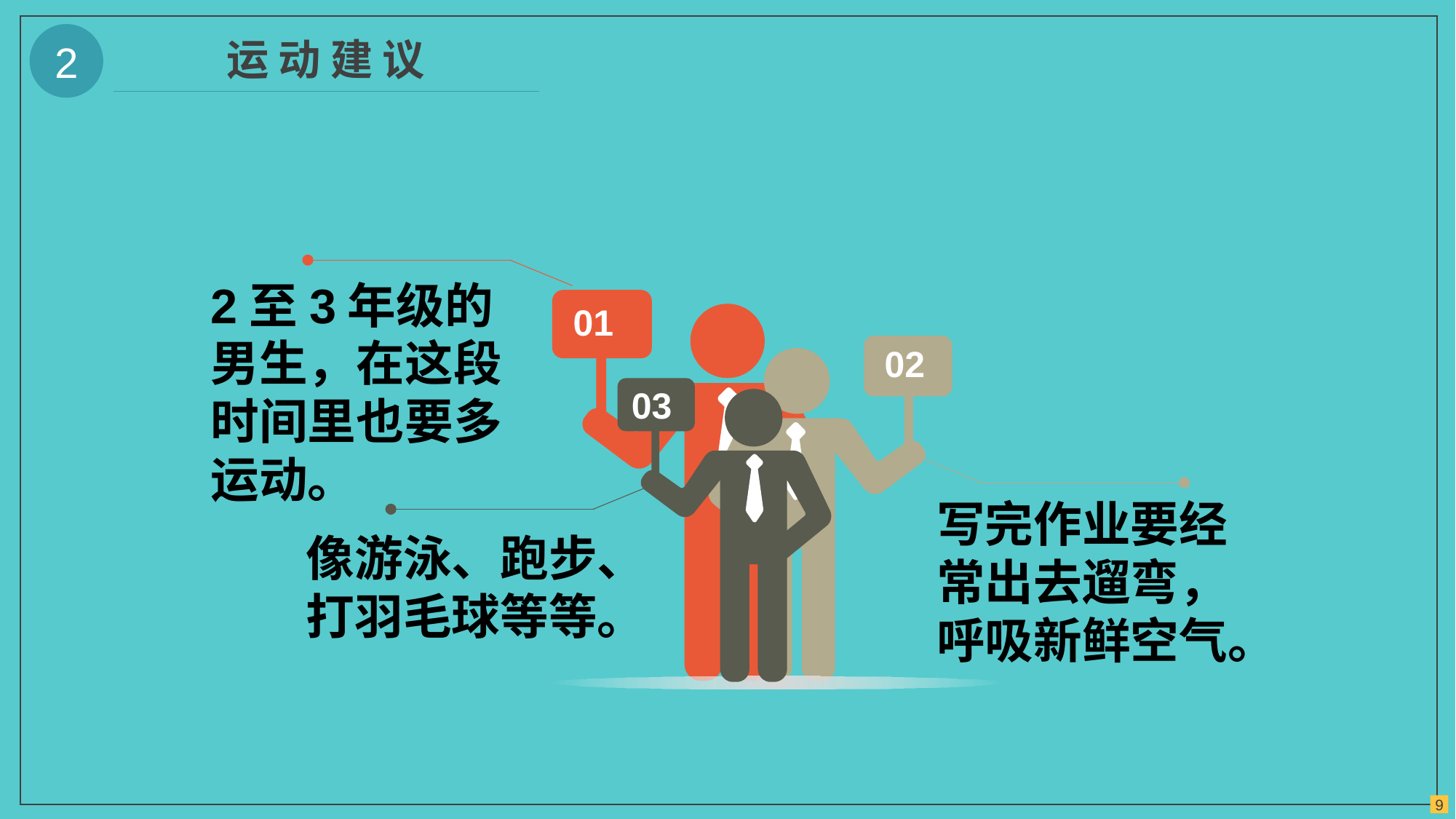

2
运 动 建 议

01
2至3年级的男生，在这段时间里也要多运动。

02
03

写完作业要经常出去遛弯，呼吸新鲜空气。
像游泳、跑步、打羽毛球等等。

9